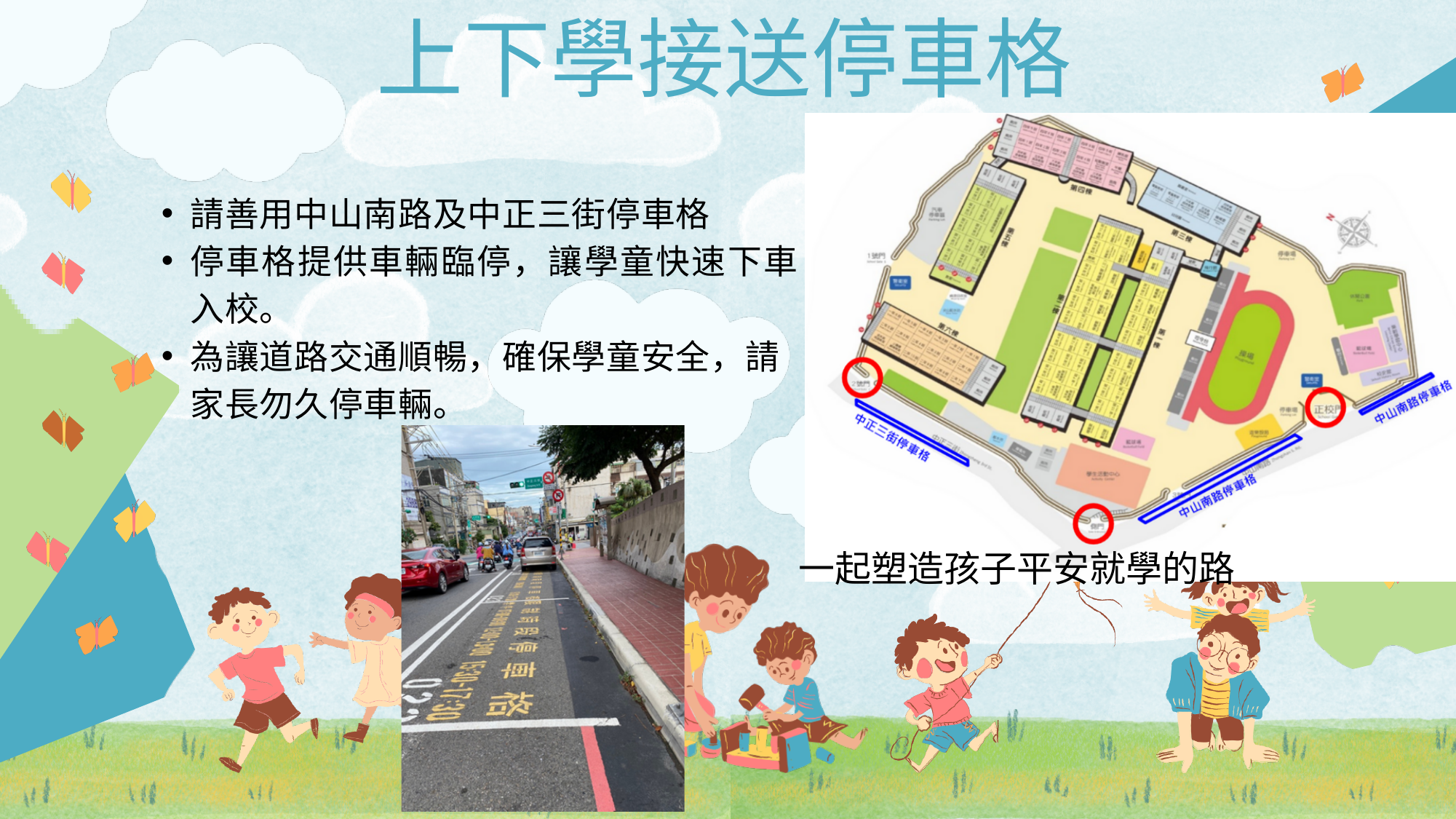

上下學接送停車格

請善用中山南路及中正三街停車格
停車格提供車輛臨停，讓學童快速下車入校。
為讓道路交通順暢，確保學童安全，請家長勿久停車輛。

一起塑造孩子平安就學的路